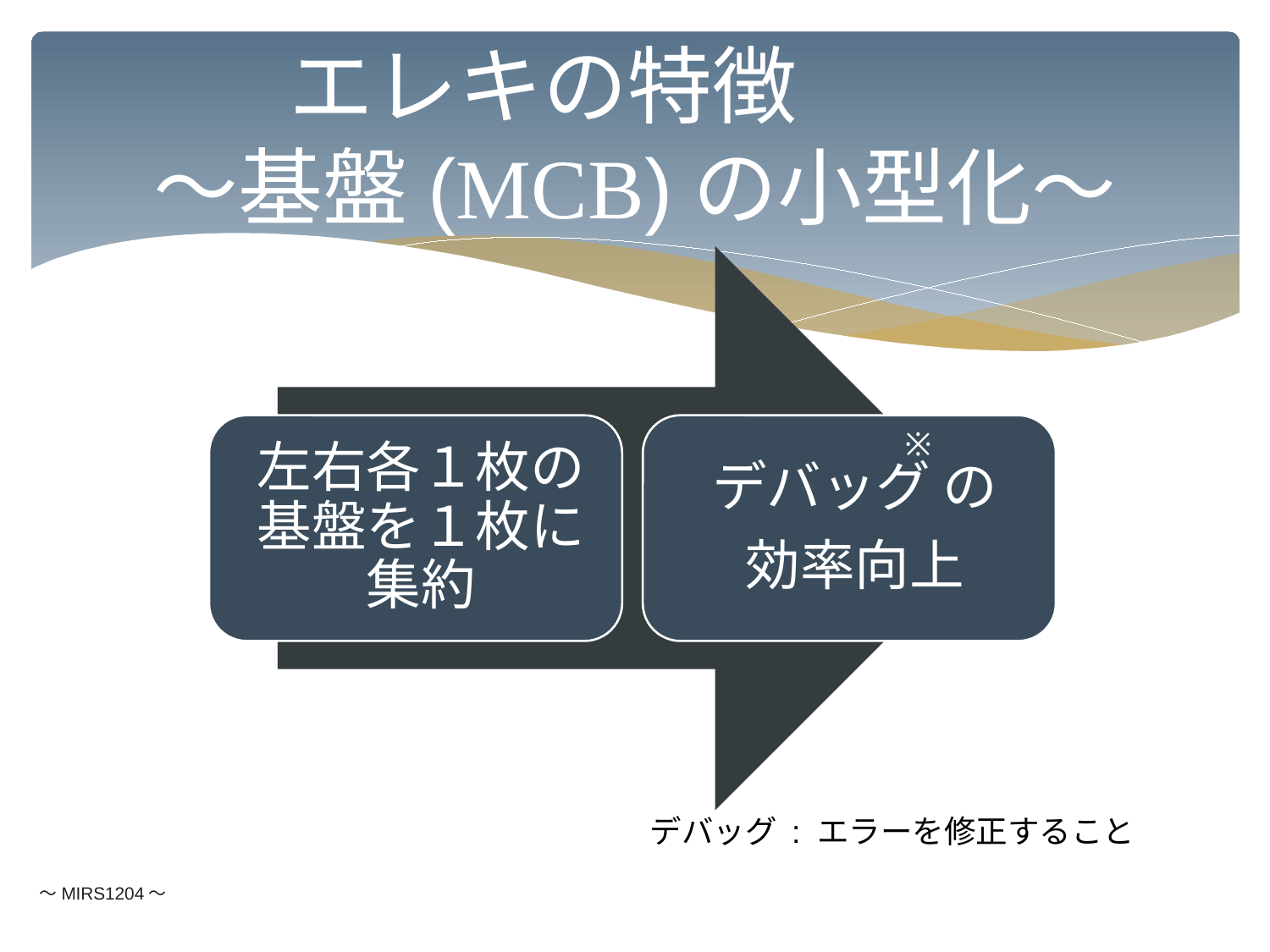

# エレキの特徴 ～基盤(MCB)の小型化～
左右各１枚の基盤を１枚に集約
デバッグ の
効率向上
※
デバッグ : エラーを修正すること
～MIRS1204～